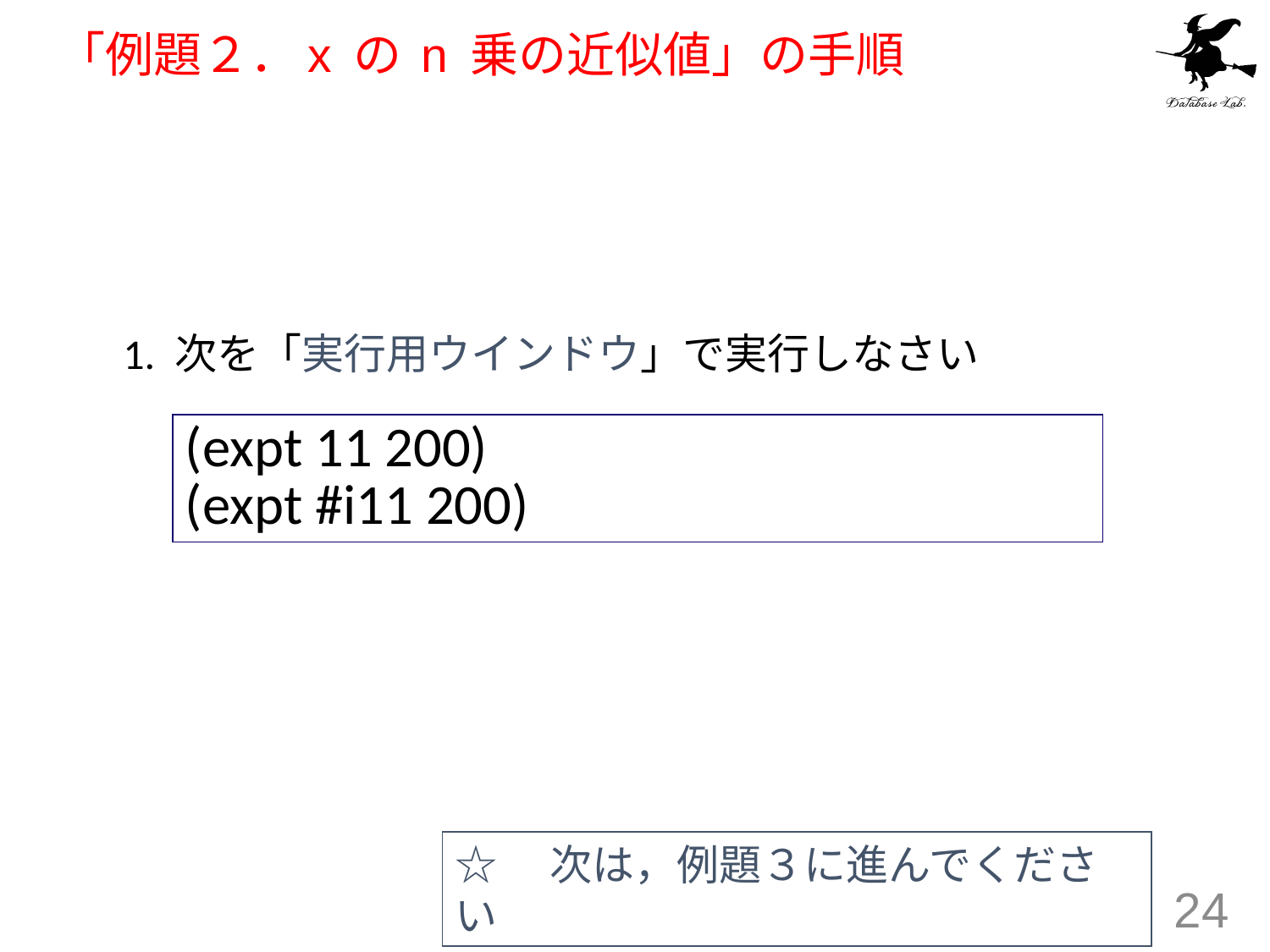

# 「例題２．x の n 乗の近似値」の手順
1. 次を「実行用ウインドウ」で実行しなさい
(expt 11 200)
(expt #i11 200)
☆　次は，例題３に進んでください
24